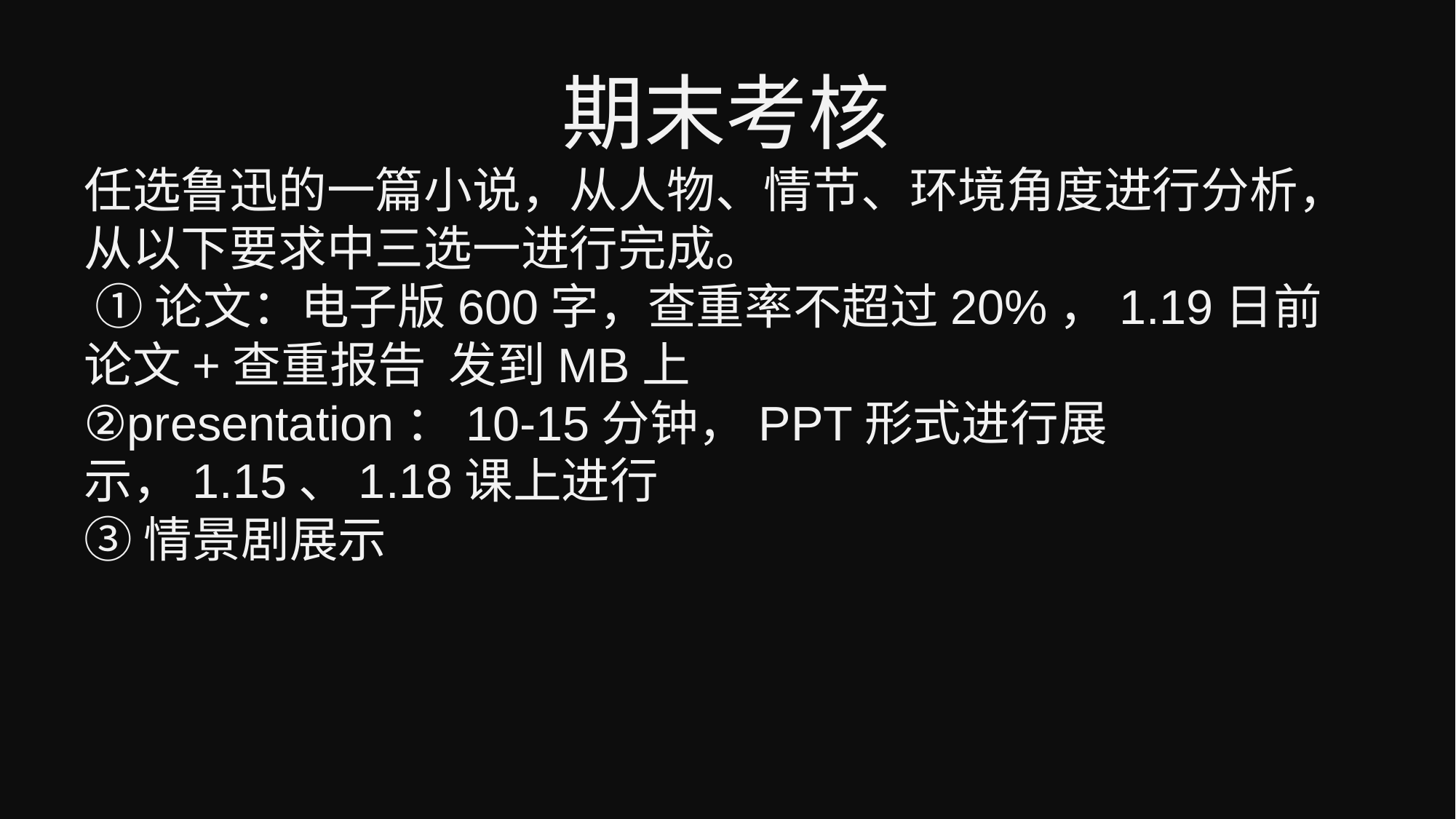

期末考核
任选鲁迅的一篇小说，从人物、情节、环境角度进行分析，从以下要求中三选一进行完成。
 ①论文：电子版600字，查重率不超过20%，1.19日前论文+查重报告  发到MB上
②presentation：10-15分钟，PPT形式进行展示，1.15、1.18课上进行
③情景剧展示